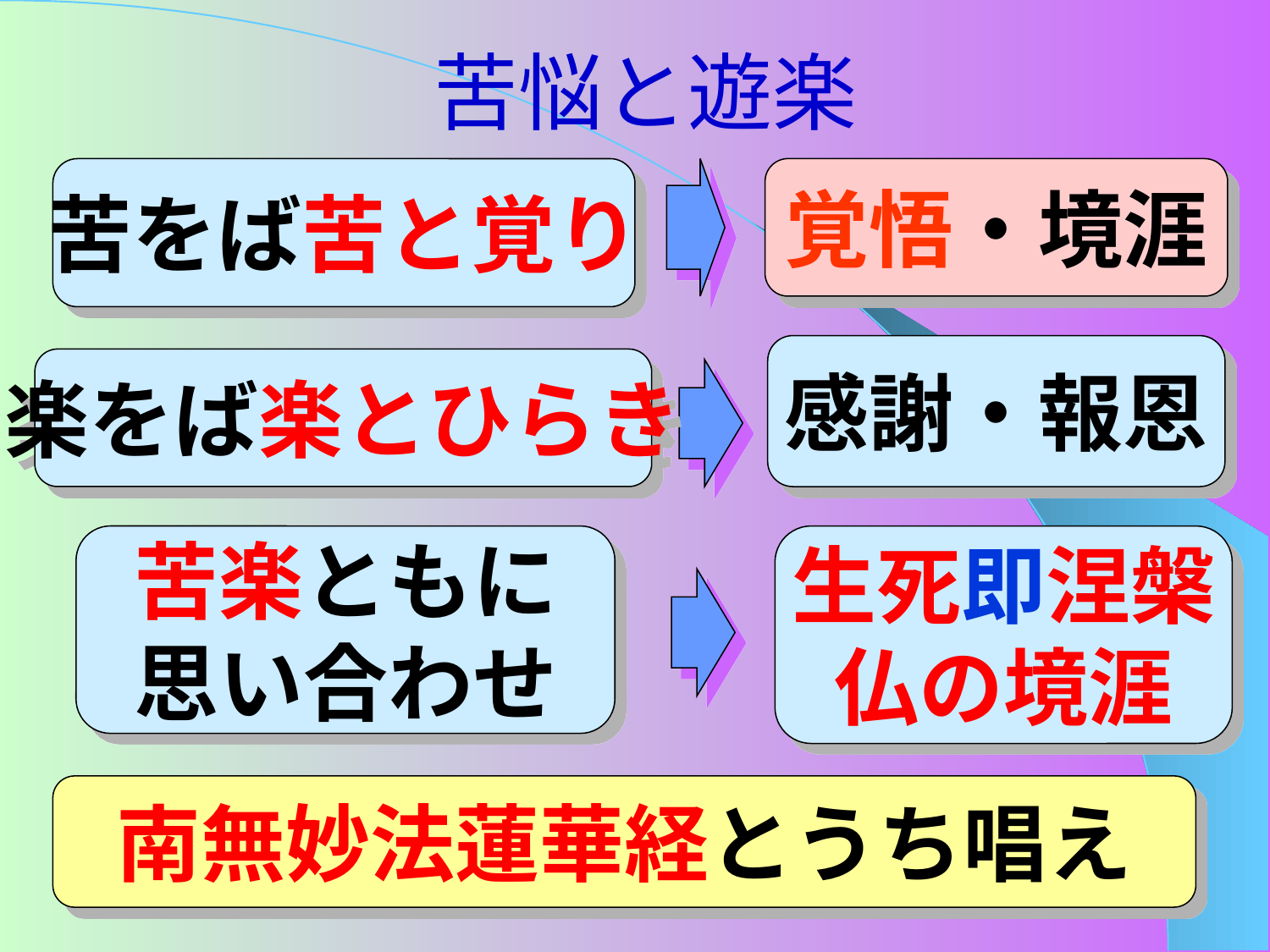

# 苦悩と遊楽
苦をば苦と覚り

覚悟・境涯
感謝・報恩
楽をば楽とひらき

苦楽ともに
思い合わせ
生死即涅槃
仏の境涯

南無妙法蓮華経とうち唱え